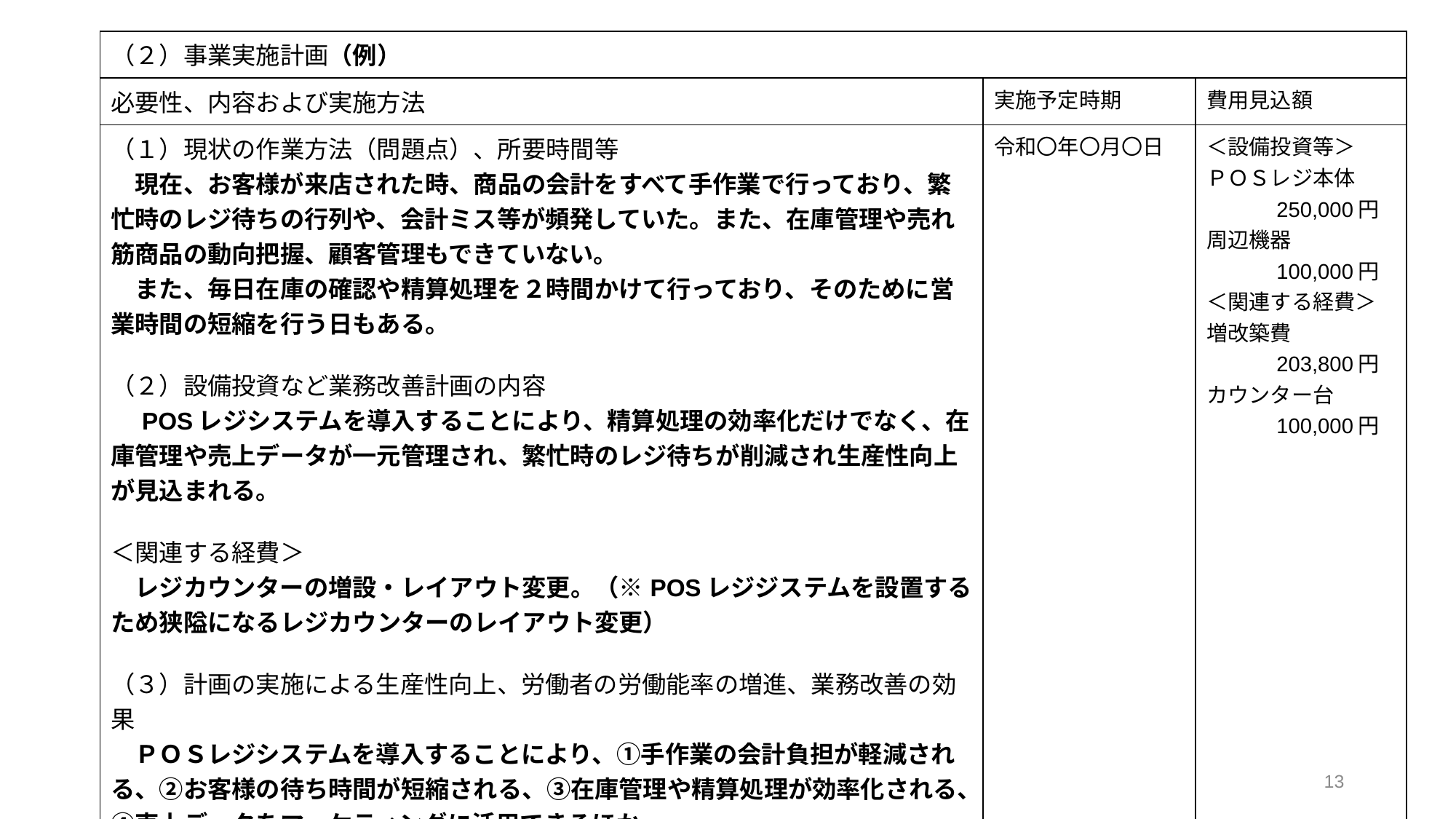

| （２）事業実施計画（例） |  |  |
| --- | --- | --- |
| 必要性、内容および実施方法 | 実施予定時期 | 費用見込額 |
| （１）現状の作業方法（問題点）、所要時間等 　現在、お客様が来店された時、商品の会計をすべて手作業で行っており、繁忙時のレジ待ちの行列や、会計ミス等が頻発していた。また、在庫管理や売れ筋商品の動向把握、顧客管理もできていない。 　また、毎日在庫の確認や精算処理を２時間かけて行っており、そのために営業時間の短縮を行う日もある。 （２）設備投資など業務改善計画の内容 　POSレジシステムを導入することにより、精算処理の効率化だけでなく、在庫管理や売上データが一元管理され、繁忙時のレジ待ちが削減され生産性向上が見込まれる。 ＜関連する経費＞ 　レジカウンターの増設・レイアウト変更。（※POSレジジステムを設置するため狭隘になるレジカウンターのレイアウト変更） （３）計画の実施による生産性向上、労働者の労働能率の増進、業務改善の効果 　ＰＯＳレジシステムを導入することにより、①手作業の会計負担が軽減される、②お客様の待ち時間が短縮される、③在庫管理や精算処理が効率化される、④売上データをマーケティングに活用できるほか、 日々の在庫の確認や精算処理を２０分でできるようになるので労働者の労働能率の増進が見込まれる。 | 令和〇年〇月〇日 | ＜設備投資等＞ ＰＯＳレジ本体 　　　250,000円 周辺機器 　　　100,000円 ＜関連する経費＞ 増改築費 　　　203,800円 カウンター台 　　　100,000円 |
13